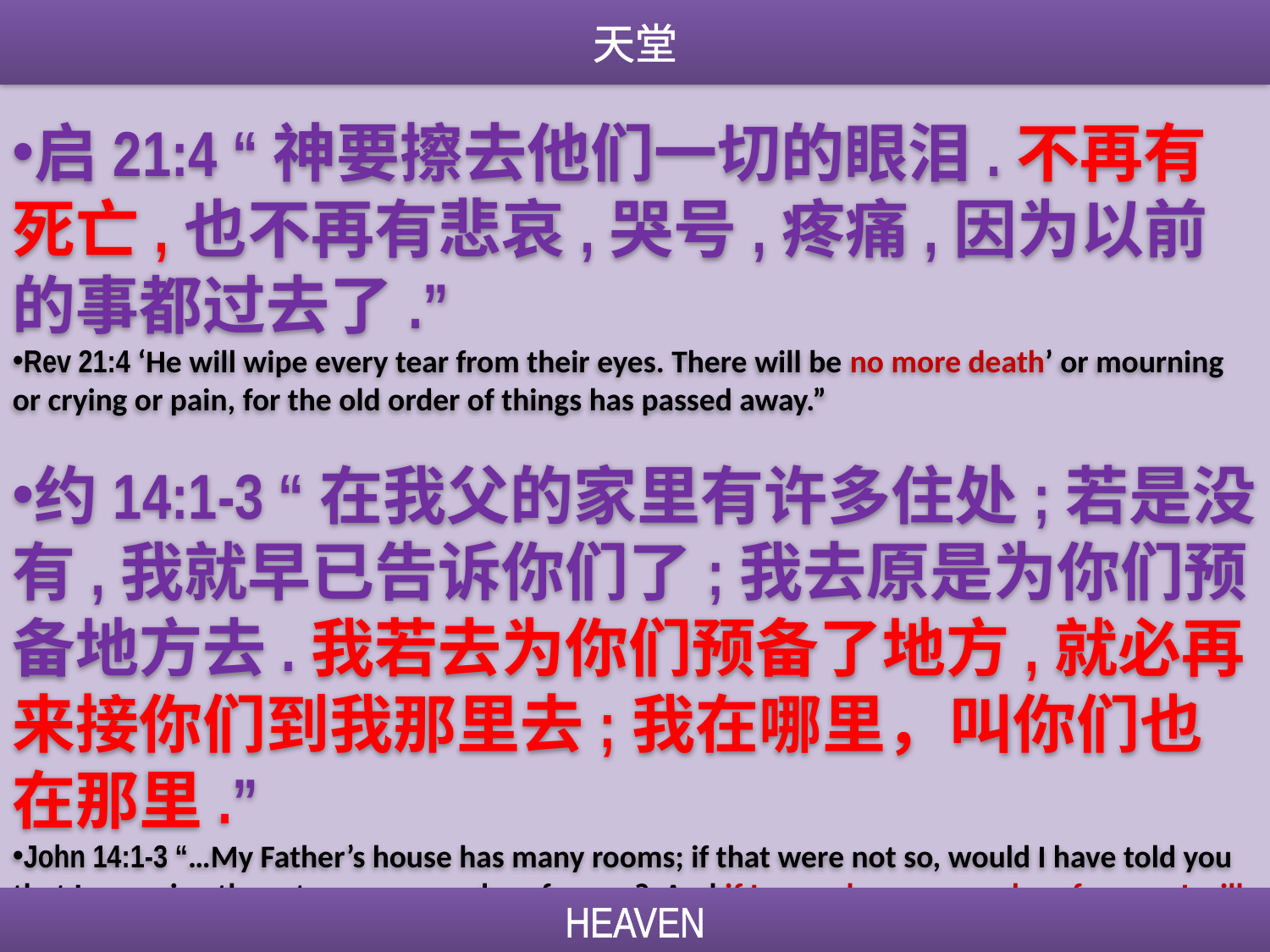

天堂
启21:4 “神要擦去他们一切的眼泪.不再有死亡,也不再有悲哀,哭号,疼痛,因为以前的事都过去了.”
Rev 21:4 ‘He will wipe every tear from their eyes. There will be no more death’ or mourning or crying or pain, for the old order of things has passed away.”

约14:1-3 “在我父的家里有许多住处;若是没有,我就早已告诉你们了;我去原是为你们预备地方去.我若去为你们预备了地方,就必再来接你们到我那里去;我在哪里，叫你们也在那里.”
John 14:1-3 “…My Father’s house has many rooms; if that were not so, would I have told you that I am going there to prepare a place for you?  And if I go and prepare a place for you, I will come back and take you to be with me that you also may be where I am.”
HEAVEN